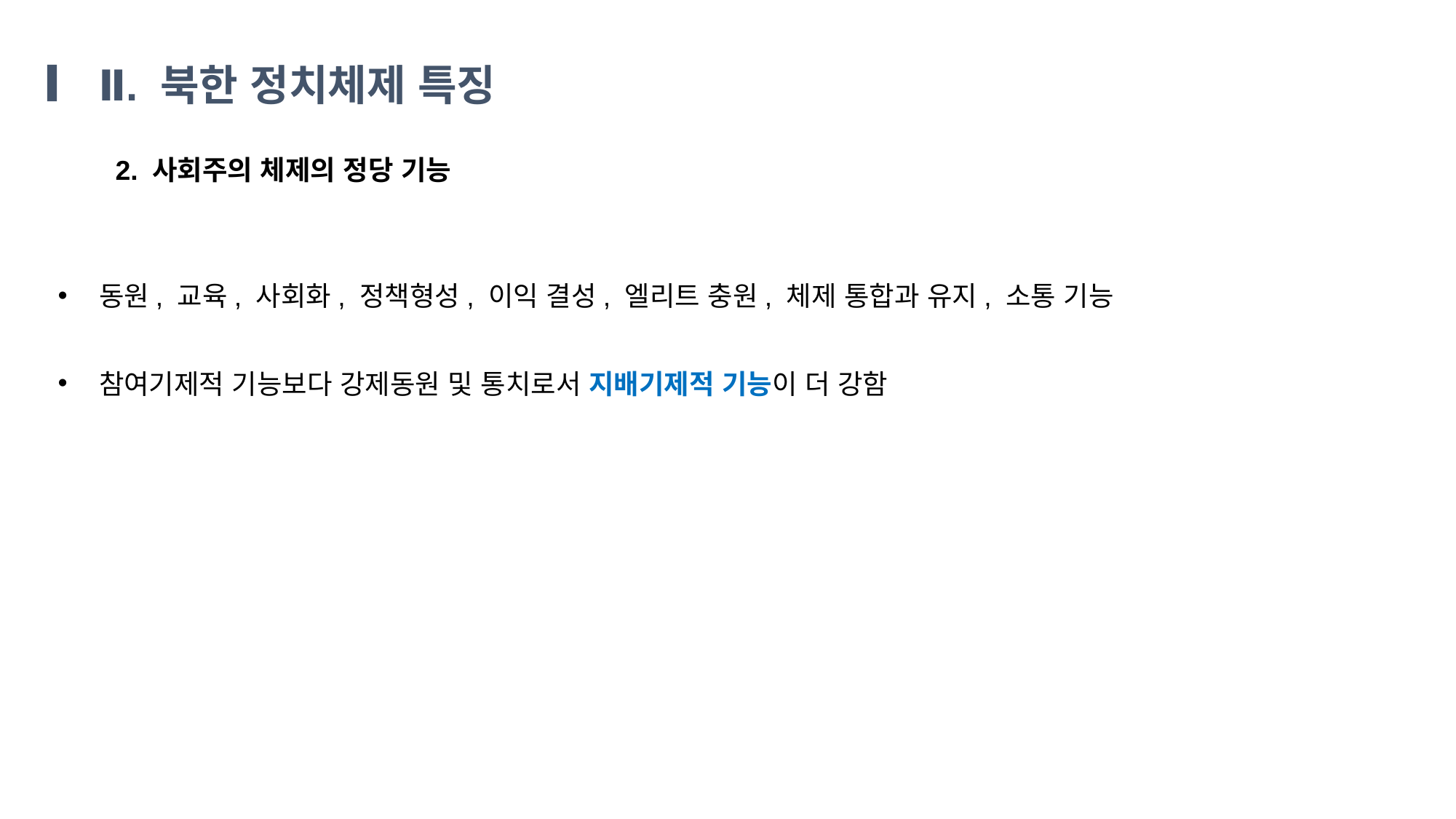

Ⅱ. 북한 정치체제 특징

2. 사회주의 체제의 정당 기능
동원, 교육, 사회화, 정책형성, 이익 결성, 엘리트 충원, 체제 통합과 유지, 소통 기능
참여기제적 기능보다 강제동원 및 통치로서 지배기제적 기능이 더 강함